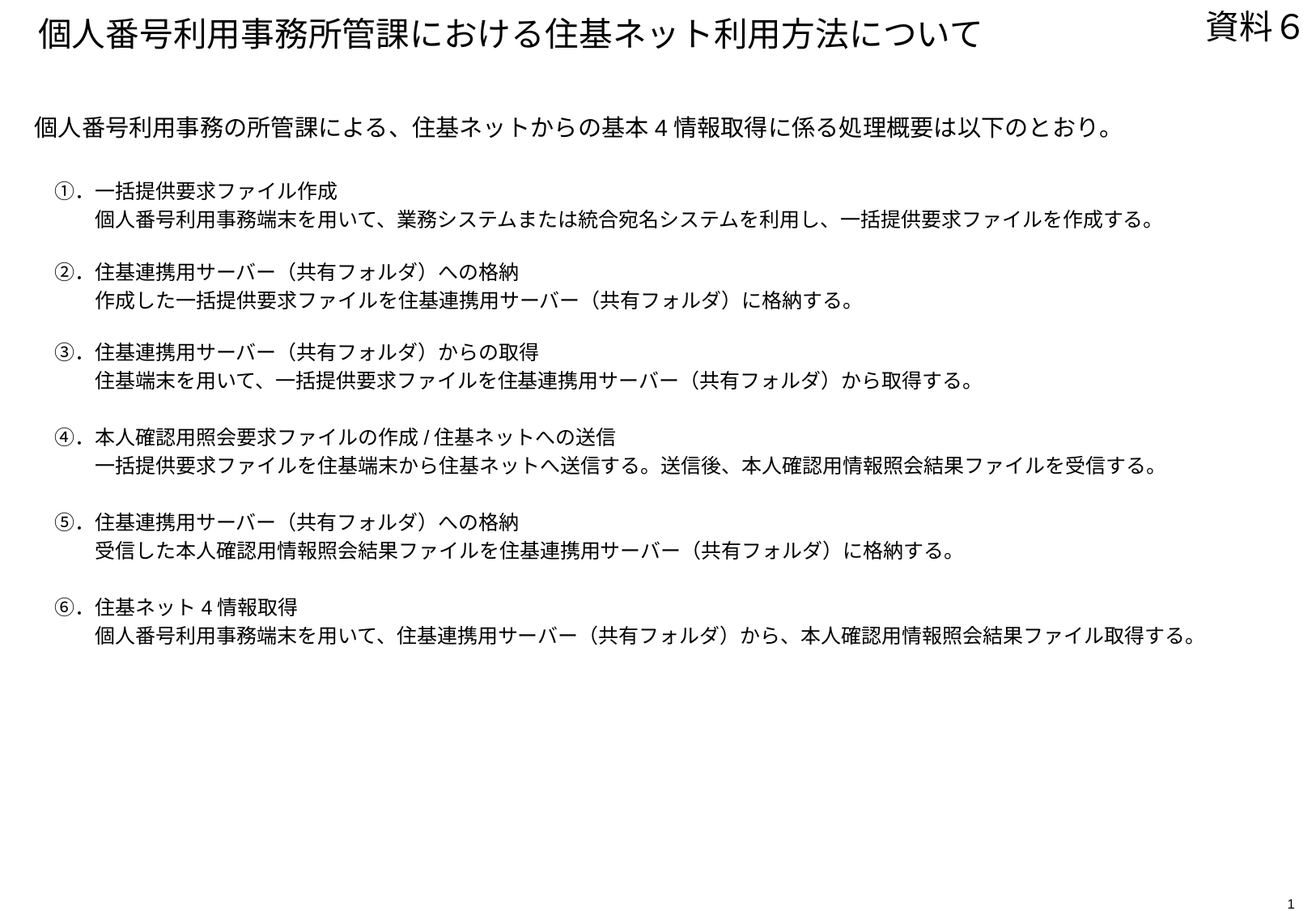

資料６
個人番号利用事務所管課における住基ネット利用方法について
個人番号利用事務の所管課による、住基ネットからの基本4情報取得に係る処理概要は以下のとおり。

　①．一括提供要求ファイル作成
　　　個人番号利用事務端末を用いて、業務システムまたは統合宛名システムを利用し、一括提供要求ファイルを作成する。
　②．住基連携用サーバー（共有フォルダ）への格納
　　　作成した一括提供要求ファイルを住基連携用サーバー（共有フォルダ）に格納する。
　③．住基連携用サーバー（共有フォルダ）からの取得
　　　住基端末を用いて、一括提供要求ファイルを住基連携用サーバー（共有フォルダ）から取得する。

　④．本人確認用照会要求ファイルの作成/住基ネットへの送信
　　　一括提供要求ファイルを住基端末から住基ネットへ送信する。送信後、本人確認用情報照会結果ファイルを受信する。

　⑤．住基連携用サーバー（共有フォルダ）への格納
　　　受信した本人確認用情報照会結果ファイルを住基連携用サーバー（共有フォルダ）に格納する。

　⑥．住基ネット4情報取得
　　　個人番号利用事務端末を用いて、住基連携用サーバー（共有フォルダ）から、本人確認用情報照会結果ファイル取得する。